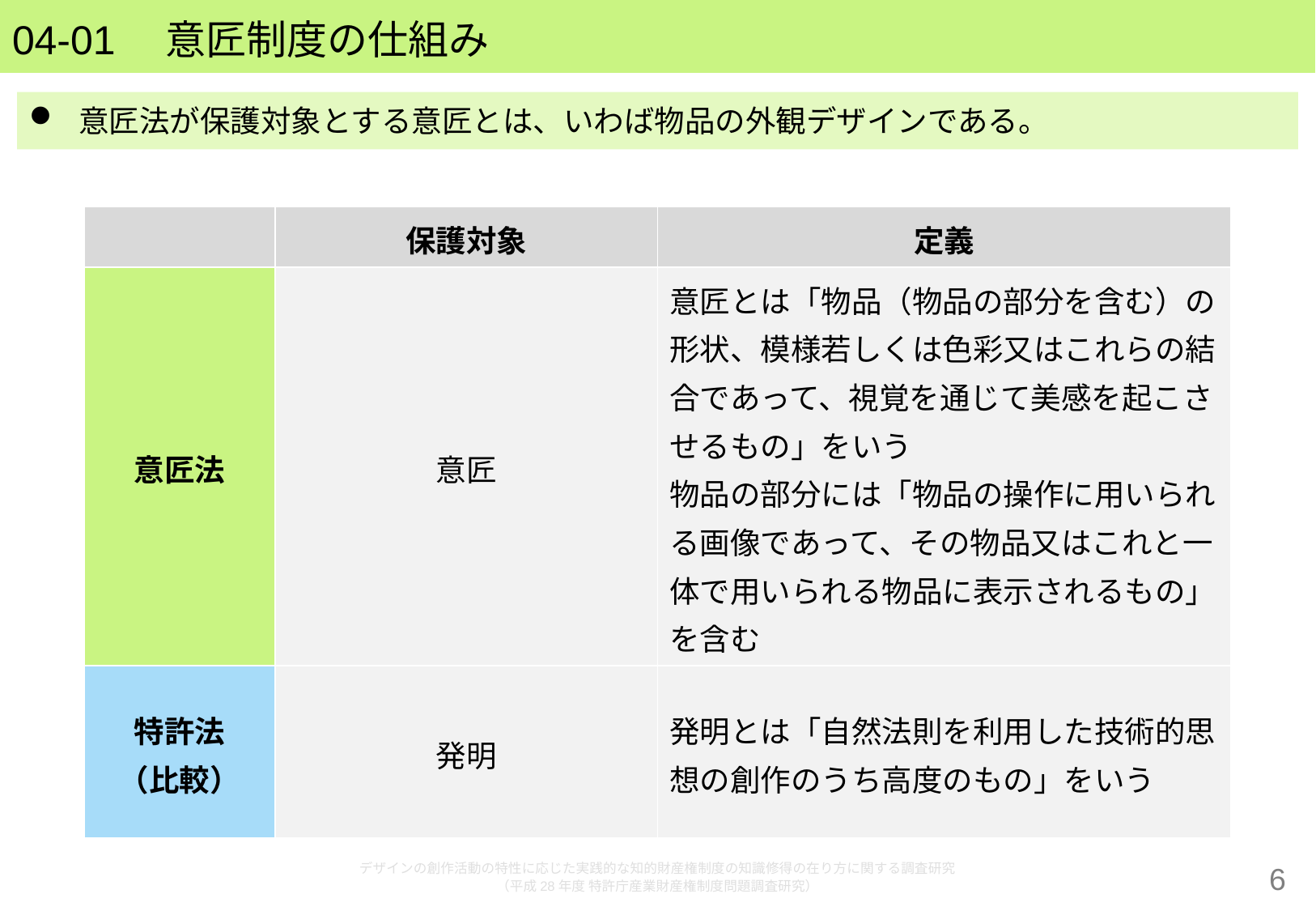

# 04-01　意匠制度の仕組み
意匠法が保護対象とする意匠とは、いわば物品の外観デザインである。
|  | 保護対象 | 定義 |
| --- | --- | --- |
| 意匠法 | 意匠 | 意匠とは「物品（物品の部分を含む）の形状、模様若しくは色彩又はこれらの結合であって、視覚を通じて美感を起こさせるもの」をいう 物品の部分には「物品の操作に用いられる画像であって、その物品又はこれと一体で用いられる物品に表示されるもの」を含む |
| 特許法 （比較） | 発明 | 発明とは「自然法則を利用した技術的思想の創作のうち高度のもの」をいう |
デザインの創作活動の特性に応じた実践的な知的財産権制度の知識修得の在り方に関する調査研究
（平成28年度 特許庁産業財産権制度問題調査研究）
6